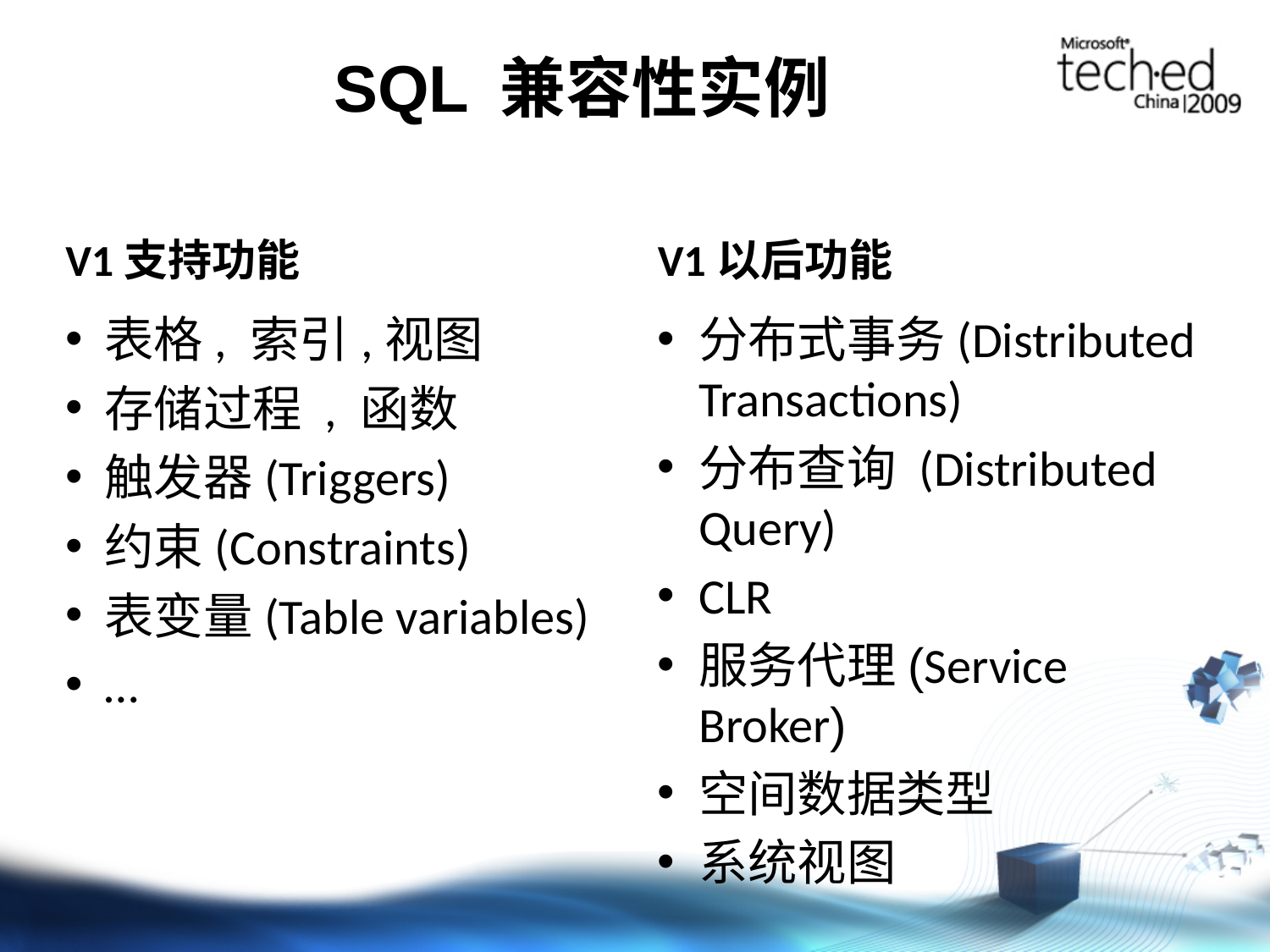

# SQL 兼容性实例
V1支持功能
V1以后功能
表格, 索引,视图
存储过程 , 函数
触发器(Triggers)
约束(Constraints)
表变量(Table variables)
…
分布式事务(Distributed Transactions)
分布查询 (Distributed Query)
CLR
服务代理(Service Broker)
空间数据类型
系统视图